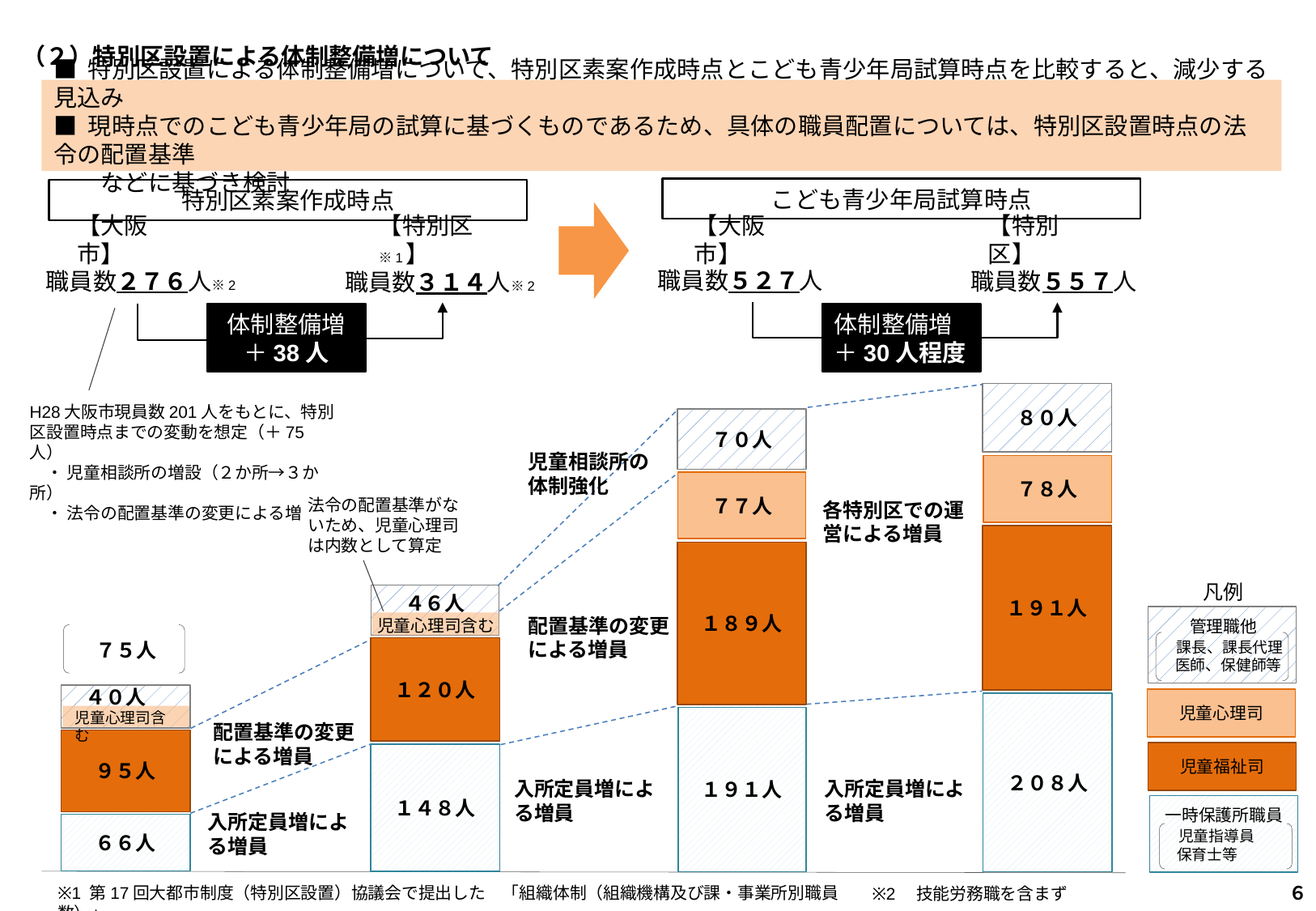

（２）特別区設置による体制整備増について
■ 特別区設置による体制整備増について、特別区素案作成時点とこども青少年局試算時点を比較すると、減少する見込み
■ 現時点でのこども青少年局の試算に基づくものであるため、具体の職員配置については、特別区設置時点の法令の配置基準
　　などに基づき検討

こども青少年局試算時点
特別区素案作成時点

【大阪市】
【大阪市】
【特別区※1】
【特別区】
職員数２７６人※2
職員数３１４人※2
職員数５２７人
職員数５５７人
体制整備増
＋38人
体制整備増
＋30人程度
８０人
H28大阪市現員数201人をもとに、特別区設置時点までの変動を想定（＋75人）
　・ 児童相談所の増設（２か所→３か所）
　・ 法令の配置基準の変更による増
７０人
児童相談所の
体制強化
７８人
７７人
法令の配置基準がないため、児童心理司は内数として算定
各特別区での運営による増員
１９１人
１８９人
凡例
４６人
管理職他
　課長、課長代理
　医師、保健師等
配置基準の変更による増員
児童心理司含む

７５人

１２０人
４０人
児童心理司
２０８人
児童心理司含む

１９１人
配置基準の変更による増員
９５人
児童福祉司
１４８人
入所定員増による増員
入所定員増による増員
一時保護所職員
　児童指導員
　保育士等
入所定員増による増員
６６人

６
※1 第17回大都市制度（特別区設置）協議会で提出した　「組織体制（組織機構及び課・事業所別職員数）」
※2　技能労務職を含まず